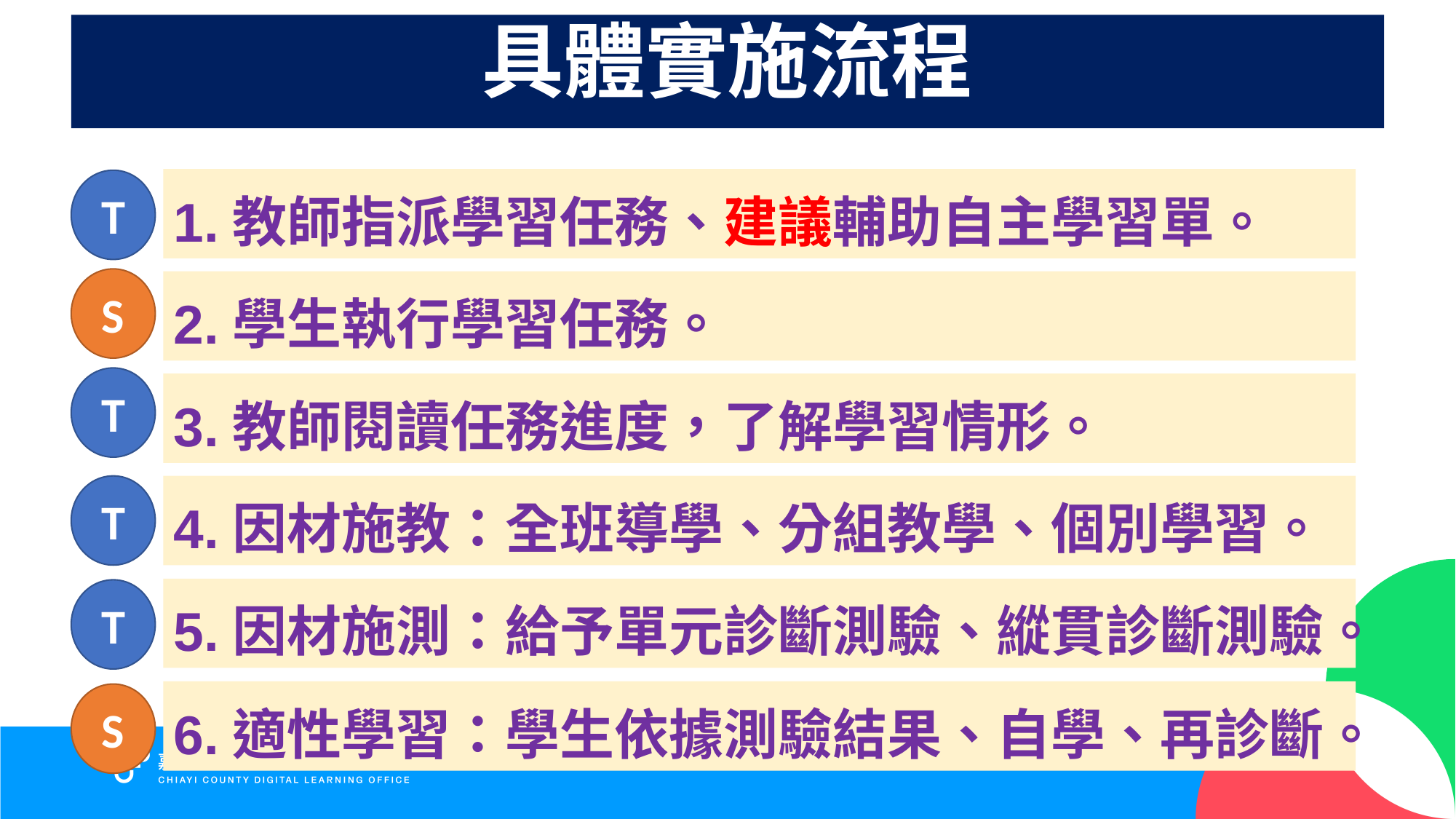

具體實施流程
#
1.教師指派學習任務、建議輔助自主學習單。
T
S
2.學生執行學習任務。
T
3.教師閱讀任務進度，了解學習情形。
T
4.因材施教：全班導學、分組教學、個別學習。
5.因材施測：給予單元診斷測驗、縱貫診斷測驗。
T
6.適性學習：學生依據測驗結果、自學、再診斷。
S